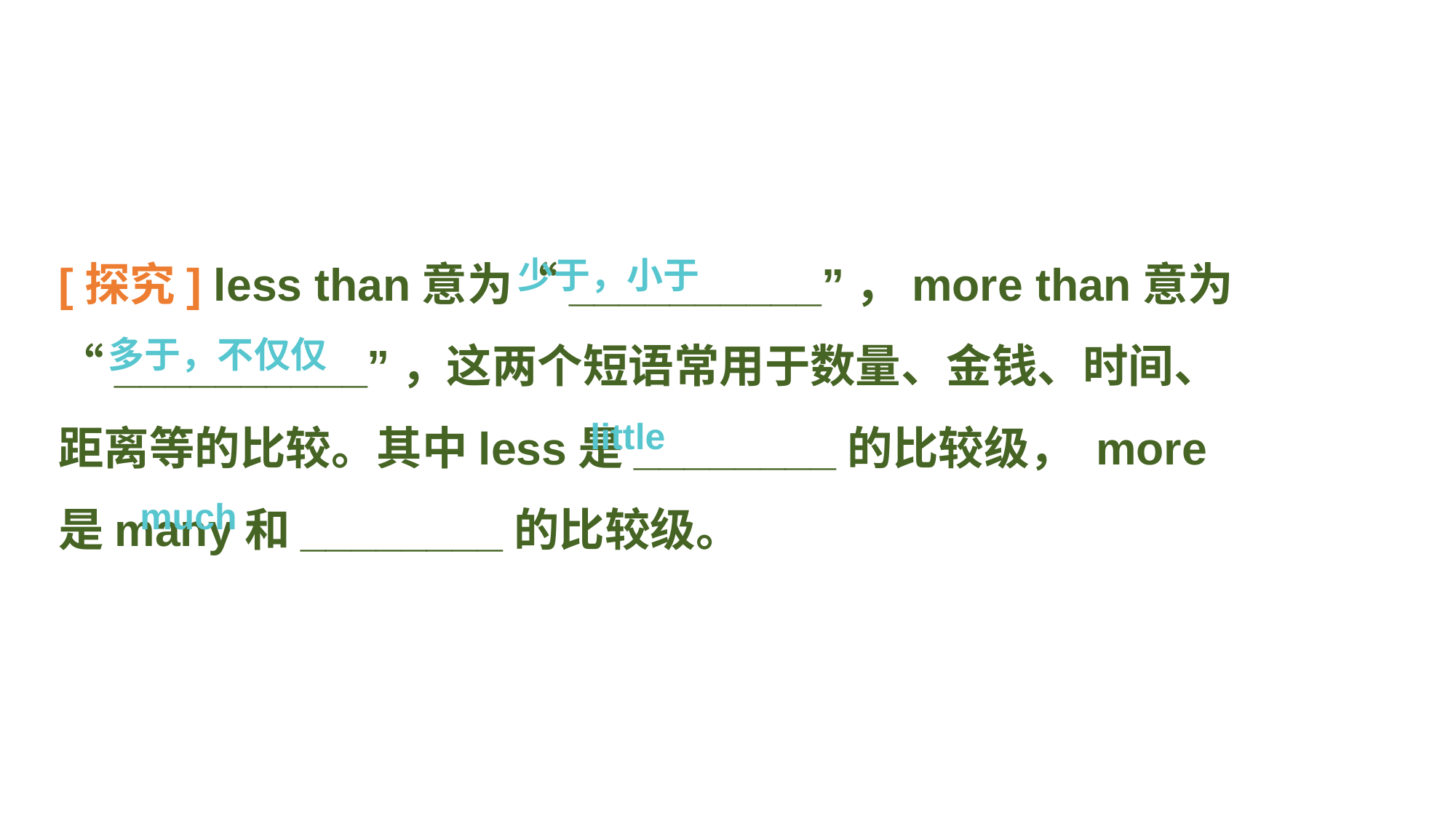

[探究] less than意为“__________”，more than意为“__________”，这两个短语常用于数量、金钱、时间、距离等的比较。其中less是________的比较级， more是many和________的比较级。

少于，小于
多于，不仅仅
little
much